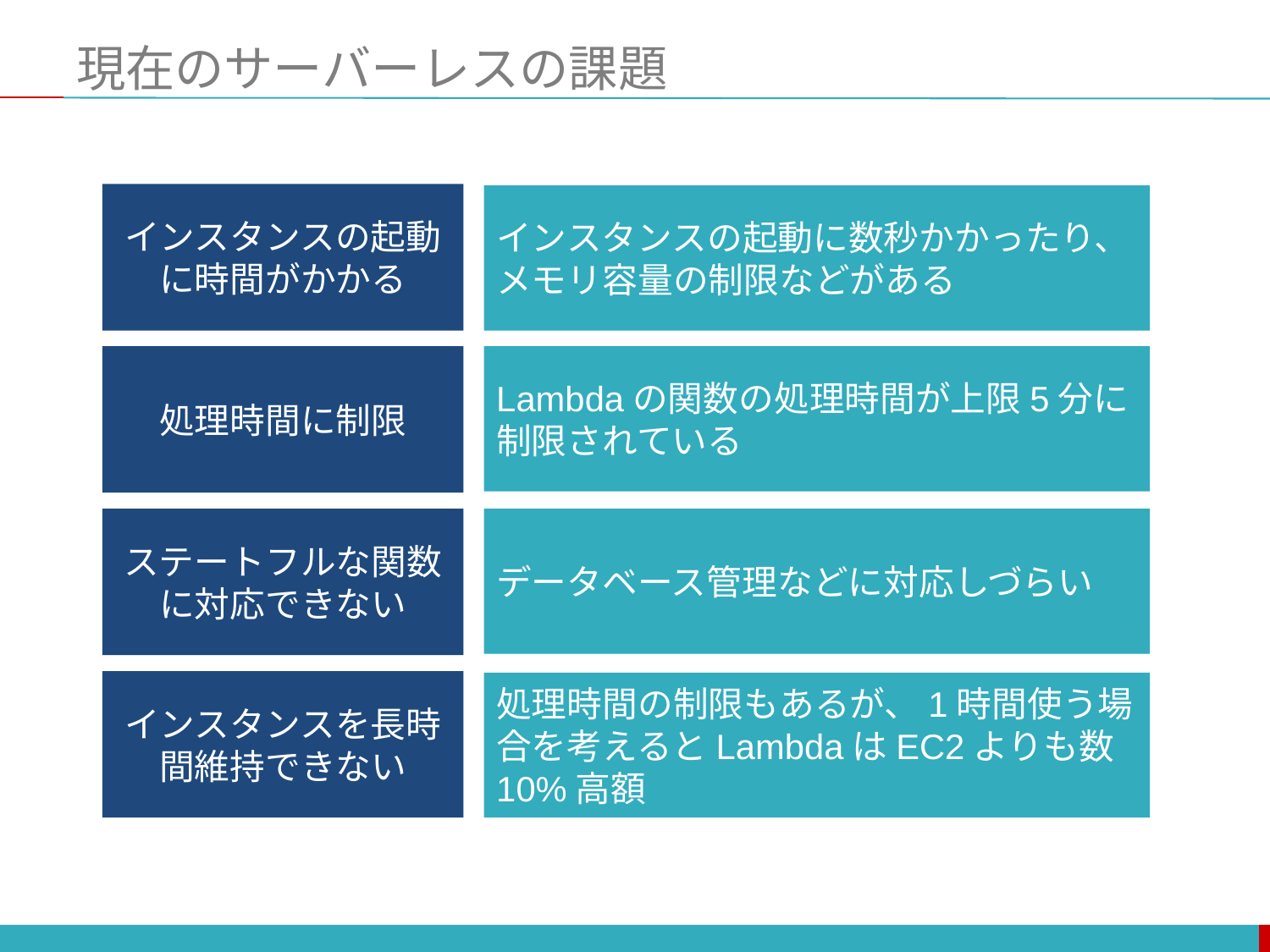

# 現在のサーバーレスの課題
インスタンスの起動に時間がかかる
インスタンスの起動に数秒かかったり、メモリ容量の制限などがある
処理時間に制限
Lambdaの関数の処理時間が上限5分に制限されている
ステートフルな関数に対応できない
データベース管理などに対応しづらい
インスタンスを長時間維持できない
処理時間の制限もあるが、1時間使う場合を考えるとLambdaはEC2よりも数10%高額